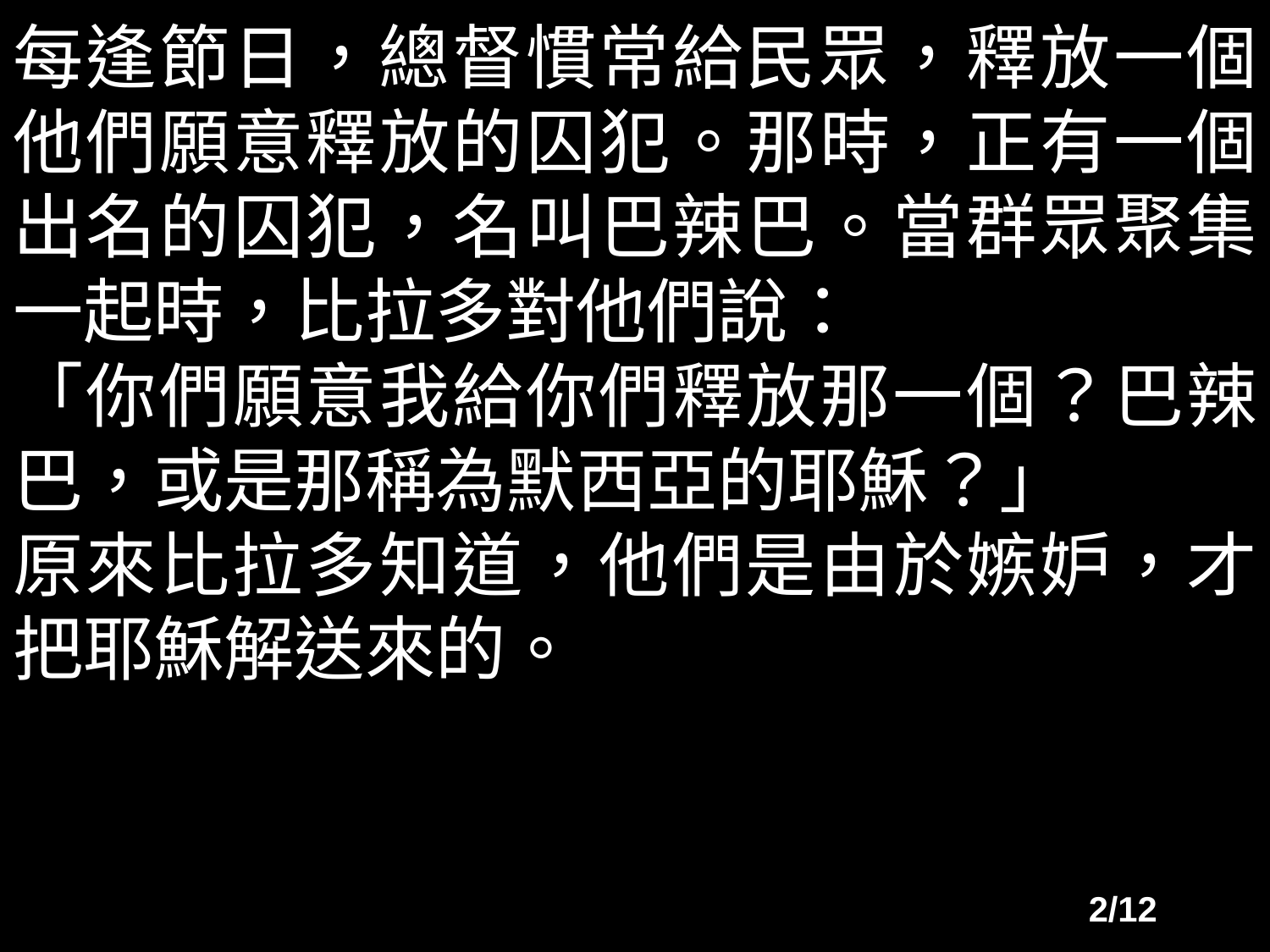

每逢節日，總督慣常給民眾，釋放一個他們願意釋放的囚犯。那時，正有一個出名的囚犯，名叫巴辣巴。當群眾聚集一起時，比拉多對他們說：
「你們願意我給你們釋放那一個？巴辣巴，或是那稱為默西亞的耶穌？」
原來比拉多知道，他們是由於嫉妒，才把耶穌解送來的。
2/12